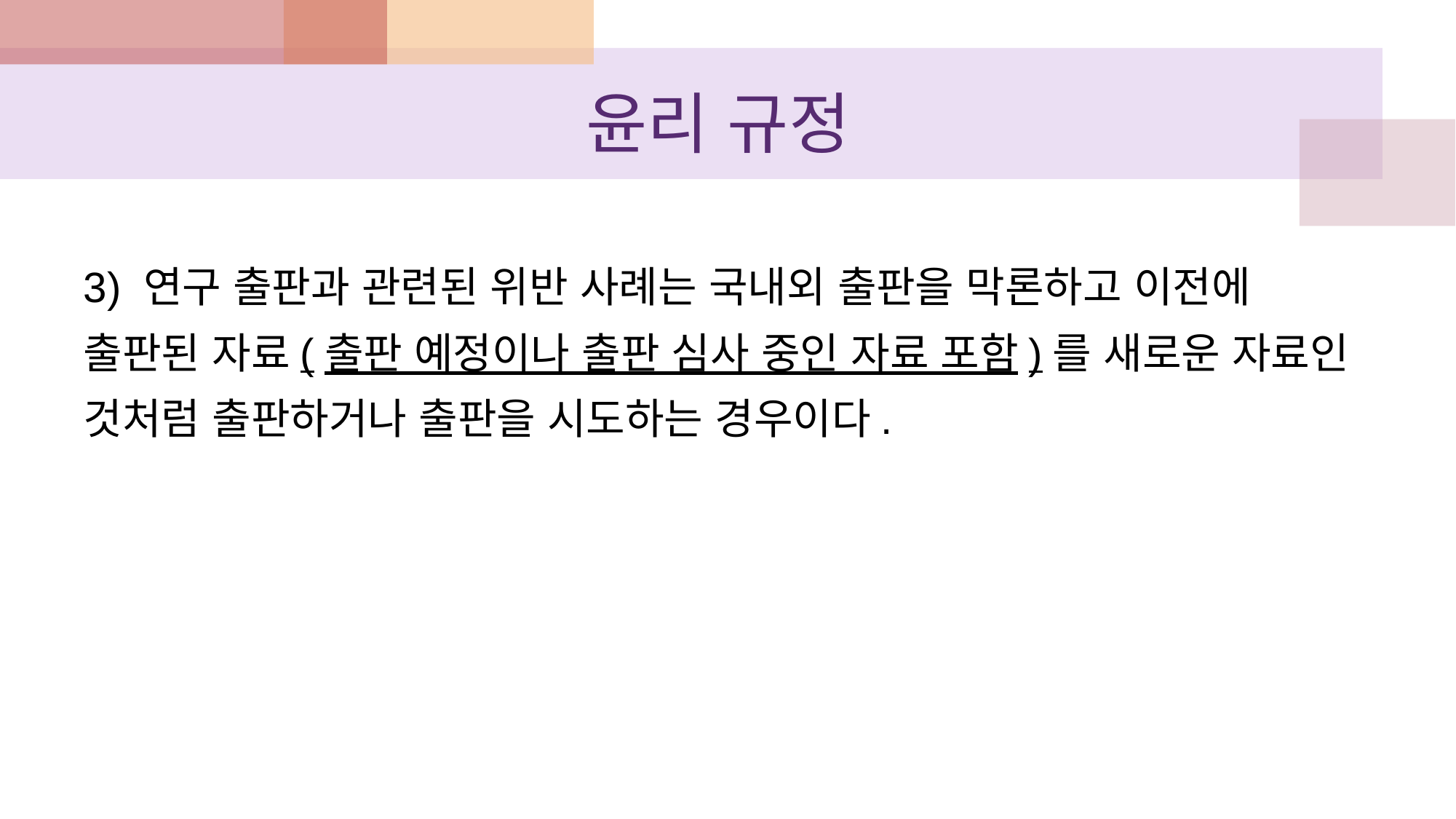

# 윤리 규정
3) 연구 출판과 관련된 위반 사례는 국내외 출판을 막론하고 이전에 출판된 자료(출판 예정이나 출판 심사 중인 자료 포함)를 새로운 자료인 것처럼 출판하거나 출판을 시도하는 경우이다.